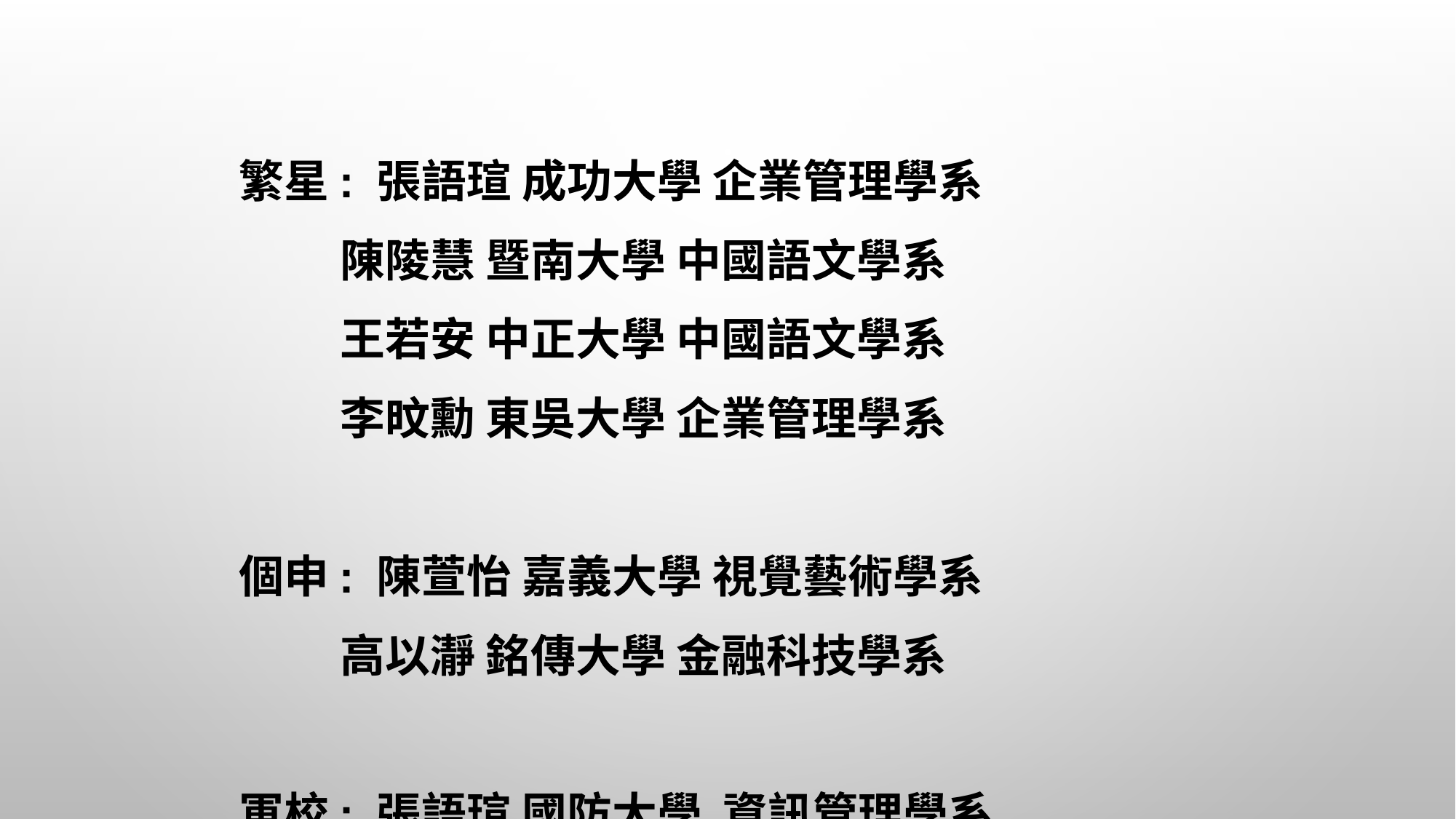

繁星: 張語瑄 成功大學 企業管理學系
         陳陵慧 暨南大學 中國語文學系
         王若安 中正大學 中國語文學系
         李旼勳 東吳大學 企業管理學系

個申: 陳萱怡 嘉義大學 視覺藝術學系
         高以瀞 銘傳大學 金融科技學系

軍校: 張語瑄 國防大學  資訊管理學系